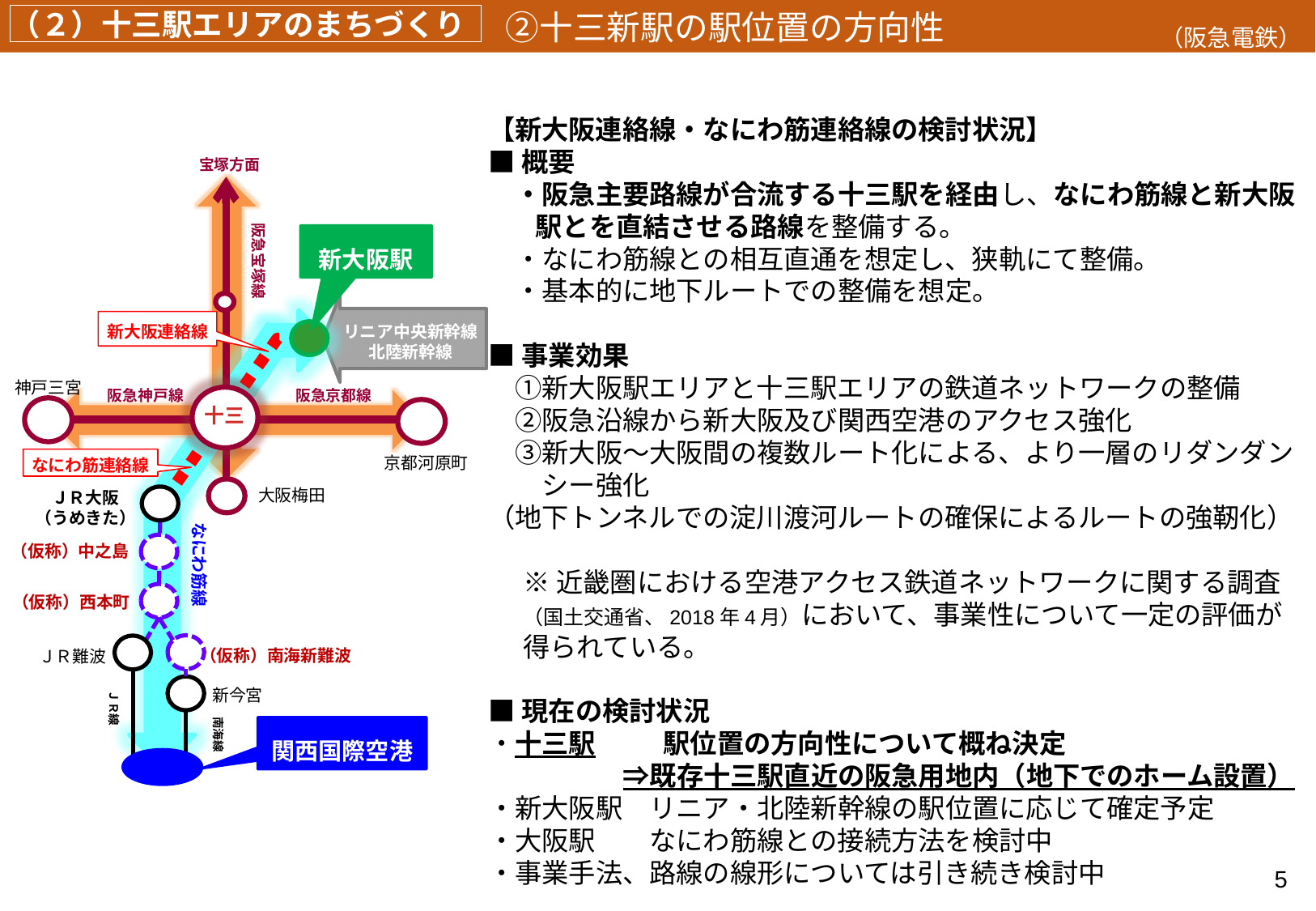

②十三新駅の駅位置の方向性
（２）十三駅エリアのまちづくり
（阪急電鉄）
【新大阪連絡線・なにわ筋連絡線の検討状況】
■概要
　・阪急主要路線が合流する十三駅を経由し、なにわ筋線と新大阪駅とを直結させる路線を整備する。
　・なにわ筋線との相互直通を想定し、狭軌にて整備。
　・基本的に地下ルートでの整備を想定。

■事業効果
　①新大阪駅エリアと十三駅エリアの鉄道ネットワークの整備
　②阪急沿線から新大阪及び関西空港のアクセス強化
　③新大阪～大阪間の複数ルート化による、より一層のリダンダン
　　シー強化
（地下トンネルでの淀川渡河ルートの確保によるルートの強靭化）

※近畿圏における空港アクセス鉄道ネットワークに関する調査
（国土交通省、2018年4月）において、事業性について一定の評価が得られている。

■現在の検討状況
・十三駅	　　駅位置の方向性について概ね決定
　　　　　⇒既存十三駅直近の阪急用地内（地下でのホーム設置）
・新大阪駅　リニア・北陸新幹線の駅位置に応じて確定予定
・大阪駅　　なにわ筋線との接続方法を検討中
・事業手法、路線の線形については引き続き検討中
宝塚方面
阪急宝塚線
新大阪駅

リニア中央新幹線
北陸新幹線

新大阪連絡線

神戸三宮
阪急京都線
阪急神戸線

十三

京都河原町
なにわ筋連絡線
大阪梅田

ＪＲ大阪
（うめきた）

なにわ筋線

（仮称）中之島

（仮称）西本町

（仮称）南海新難波
ＪＲ難波

ＪＲ線
新今宮
南海線
関西国際空港

5